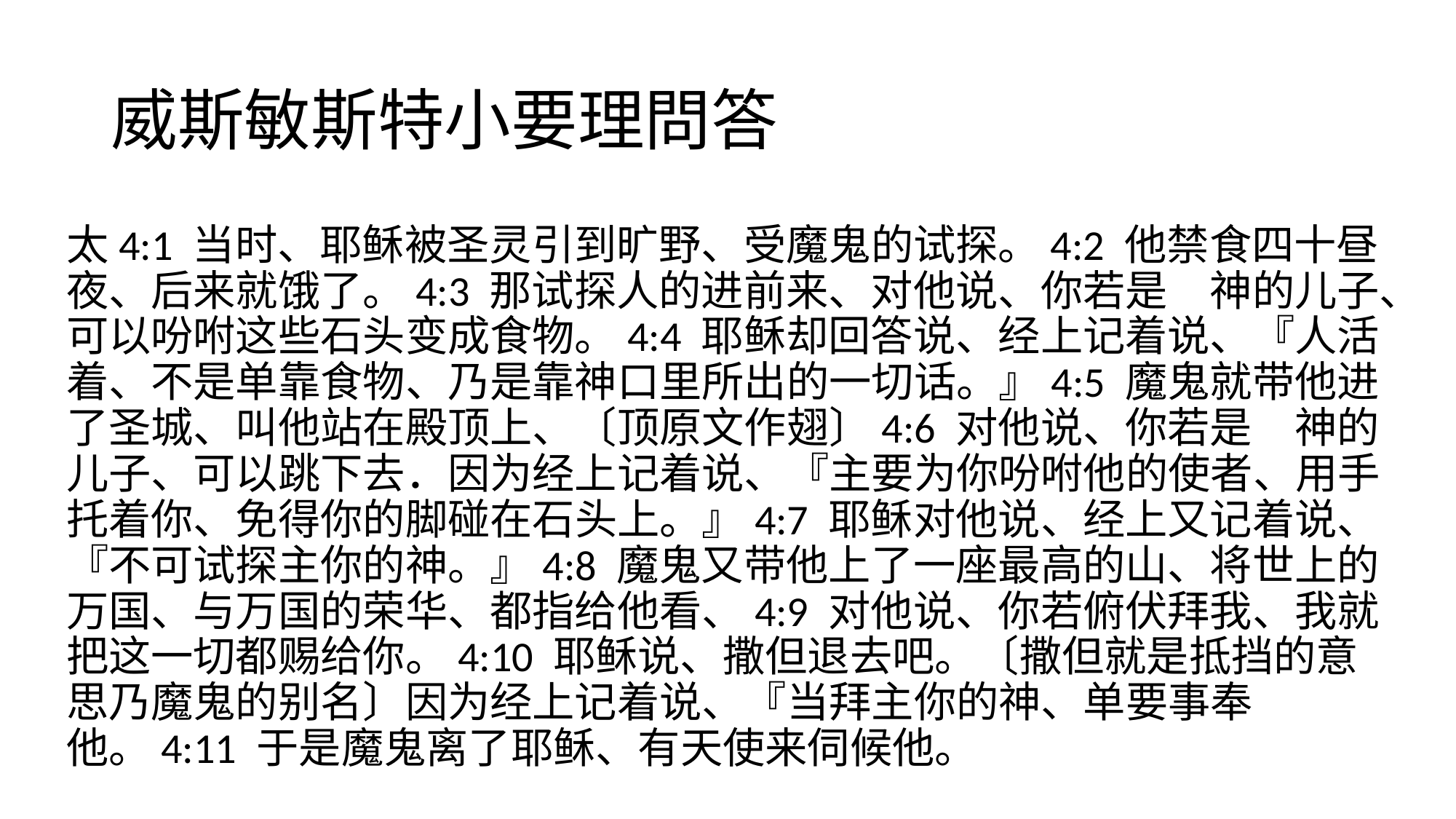

# 威斯敏斯特小要理問答
太4:1 当时、耶稣被圣灵引到旷野、受魔鬼的试探。4:2 他禁食四十昼夜、后来就饿了。4:3 那试探人的进前来、对他说、你若是　神的儿子、可以吩咐这些石头变成食物。4:4 耶稣却回答说、经上记着说、『人活着、不是单靠食物、乃是靠神口里所出的一切话。』4:5 魔鬼就带他进了圣城、叫他站在殿顶上、〔顶原文作翅〕4:6 对他说、你若是　神的儿子、可以跳下去．因为经上记着说、『主要为你吩咐他的使者、用手托着你、免得你的脚碰在石头上。』4:7 耶稣对他说、经上又记着说、『不可试探主你的神。』4:8 魔鬼又带他上了一座最高的山、将世上的万国、与万国的荣华、都指给他看、4:9 对他说、你若俯伏拜我、我就把这一切都赐给你。4:10 耶稣说、撒但退去吧。〔撒但就是抵挡的意思乃魔鬼的别名〕因为经上记着说、『当拜主你的神、单要事奉他。4:11 于是魔鬼离了耶稣、有天使来伺候他。